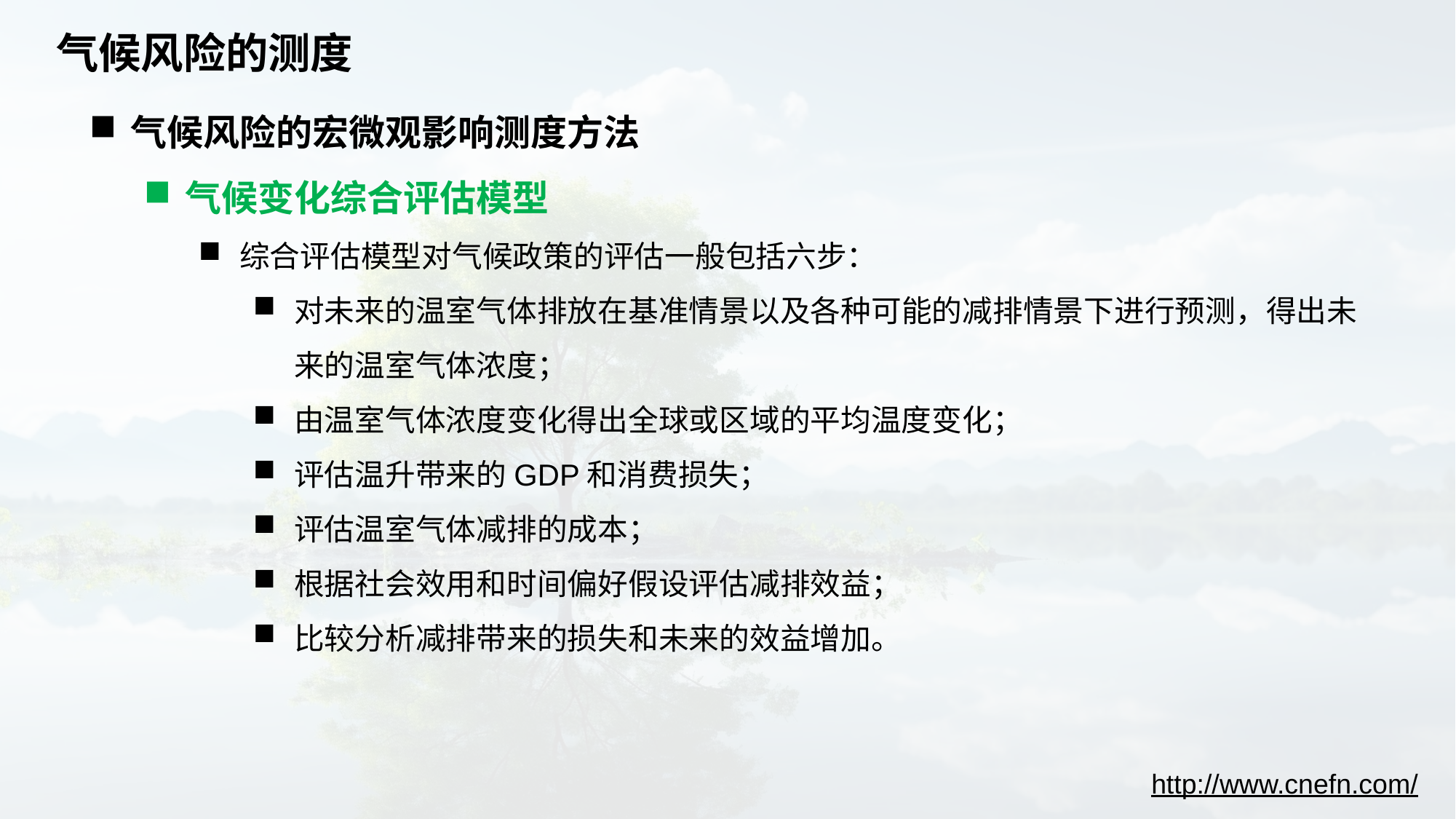

# 气候风险的测度
气候风险的宏微观影响测度方法
气候变化综合评估模型
综合评估模型对气候政策的评估一般包括六步：
对未来的温室气体排放在基准情景以及各种可能的减排情景下进行预测，得出未来的温室气体浓度；
由温室气体浓度变化得出全球或区域的平均温度变化；
评估温升带来的GDP和消费损失；
评估温室气体减排的成本；
根据社会效用和时间偏好假设评估减排效益；
比较分析减排带来的损失和未来的效益增加。